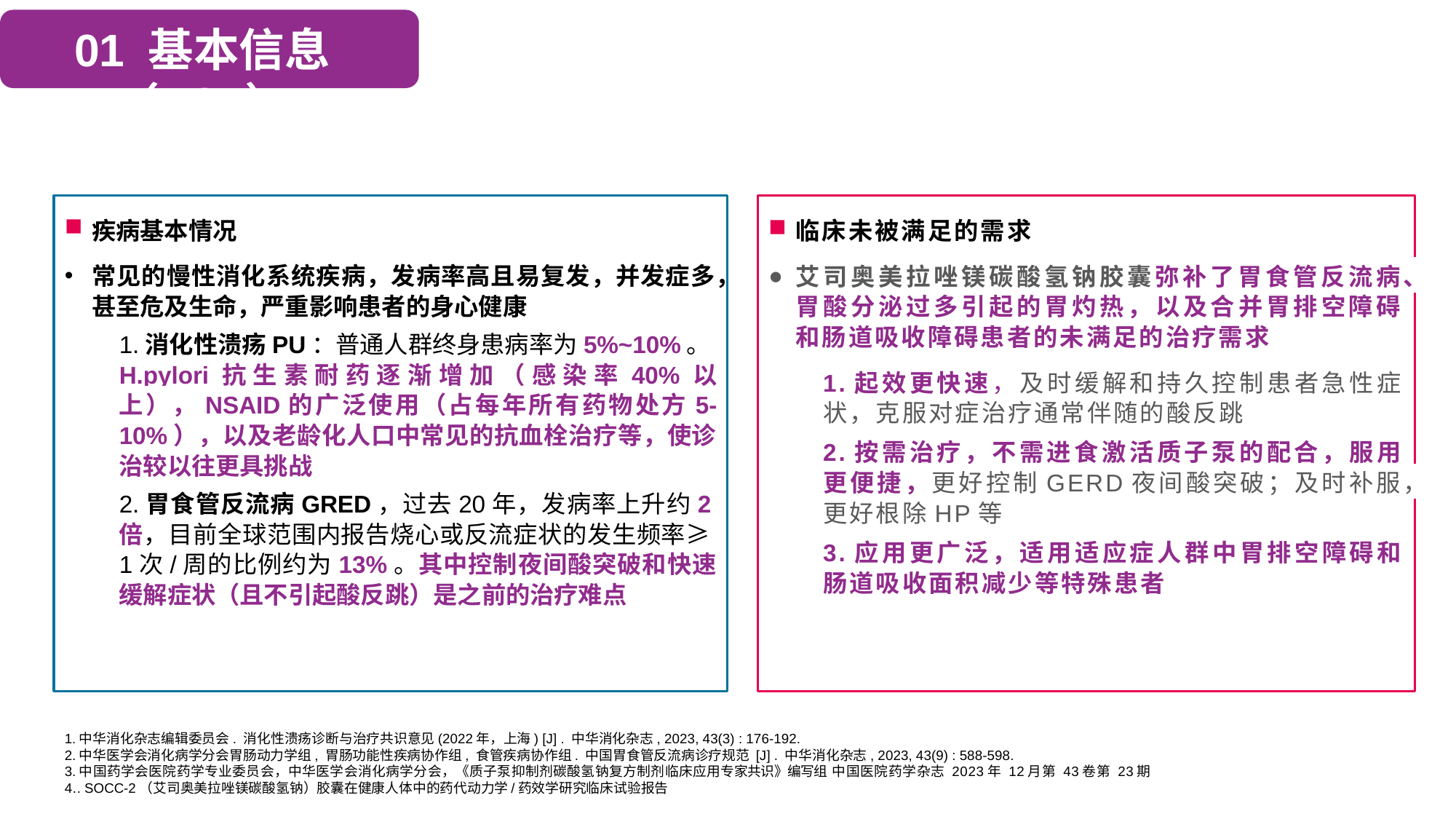

01 基本信息（3/3）
疾病基本情况
常见的慢性消化系统疾病，发病率高且易复发，并发症多，甚至危及生命，严重影响患者的身心健康
1.消化性溃疡PU：普通人群终身患病率为5%~10%。H.pylori抗生素耐药逐渐增加（感染率40%以上），NSAID的广泛使用（占每年所有药物处方5-10%），以及老龄化人口中常见的抗血栓治疗等，使诊治较以往更具挑战
2.胃食管反流病GRED，过去20年，发病率上升约2倍，目前全球范围内报告烧心或反流症状的发生频率≥1次/周的比例约为13%。其中控制夜间酸突破和快速缓解症状（且不引起酸反跳）是之前的治疗难点

临床未被满足的需求
艾司奥美拉唑镁碳酸氢钠胶囊弥补了胃食管反流病、胃酸分泌过多引起的胃灼热，以及合并胃排空障碍和肠道吸收障碍患者的未满足的治疗需求
1.起效更快速，及时缓解和持久控制患者急性症状，克服对症治疗通常伴随的酸反跳
2.按需治疗，不需进食激活质子泵的配合，服用更便捷，更好控制GERD夜间酸突破；及时补服，更好根除HP等
3.应用更广泛，适用适应症人群中胃排空障碍和肠道吸收面积减少等特殊患者

1.中华消化杂志编辑委员会. 消化性溃疡诊断与治疗共识意见(2022年，上海) [J] . 中华消化杂志, 2023, 43(3) : 176-192.
2.中华医学会消化病学分会胃肠动力学组, 胃肠功能性疾病协作组, 食管疾病协作组. 中国胃食管反流病诊疗规范 [J] . 中华消化杂志, 2023, 43(9) : 588-598.
3.中国药学会医院药学专业委员会，中华医学会消化病学分会，《质子泵抑制剂碳酸氢钠复方制剂临床应用专家共识》编写组  中国医院药学杂志 2023年 12月第 43卷第 23期
4.. SOCC-2（艾司奥美拉唑镁碳酸氢钠）胶囊在健康人体中的药代动力学/药效学研究临床试验报告